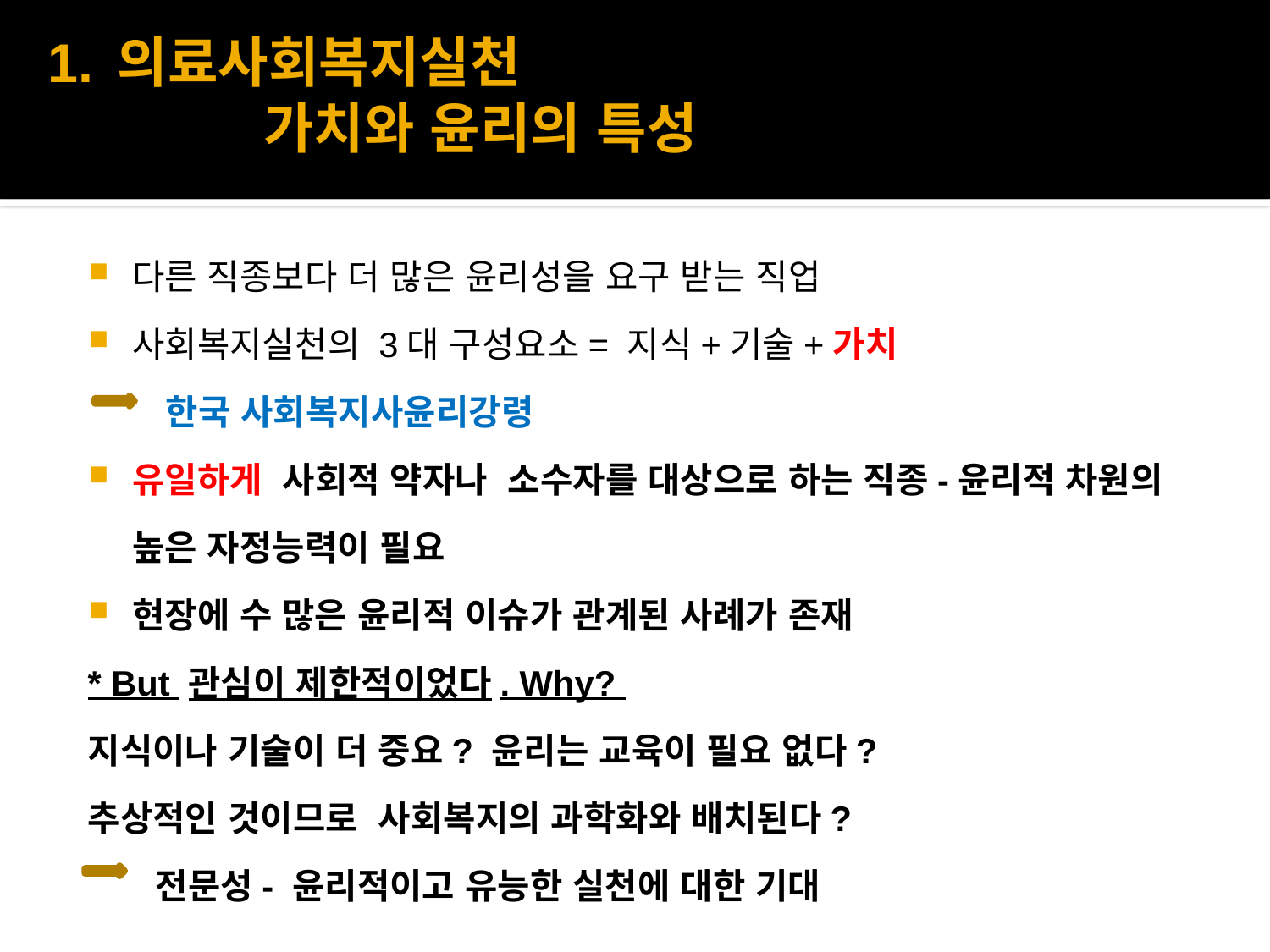

# 1. 의료사회복지실천 가치와 윤리의 특성
다른 직종보다 더 많은 윤리성을 요구 받는 직업
사회복지실천의 3대 구성요소= 지식+기술+가치
       한국 사회복지사윤리강령
유일하게  사회적 약자나  소수자를 대상으로 하는 직종-윤리적 차원의 높은 자정능력이 필요
현장에 수 많은 윤리적 이슈가 관계된 사례가 존재
* But 관심이 제한적이었다. Why?
지식이나 기술이 더 중요? 윤리는 교육이 필요 없다?
추상적인 것이므로  사회복지의 과학화와 배치된다?
      전문성- 윤리적이고 유능한 실천에 대한 기대